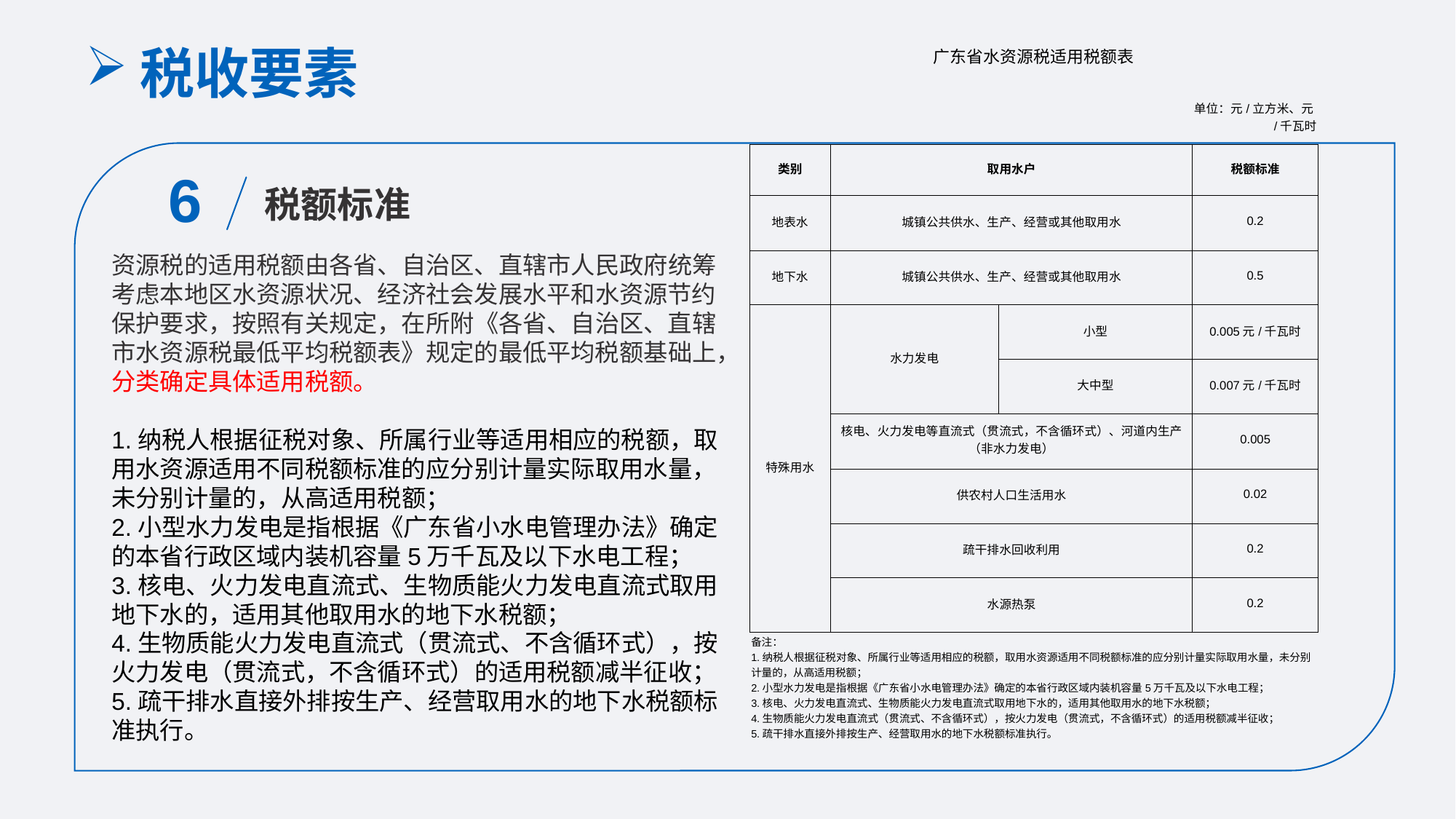

| 广东省水资源税适用税额表 |  |  |  |
| --- | --- | --- | --- |
|  |  |  | 单位：元/立方米、元/千瓦时 |
| 类别 | 取用水户 |  | 税额标准 |
| 地表水 | 城镇公共供水、生产、经营或其他取用水 |  | 0.2 |
| 地下水 | 城镇公共供水、生产、经营或其他取用水 |  | 0.5 |
| 特殊用水 | 水力发电 | 小型 | 0.005元/千瓦时 |
|  |  | 大中型 | 0.007元/千瓦时 |
|  | 核电、火力发电等直流式（贯流式，不含循环式）、河道内生产（非水力发电） |  | 0.005 |
|  | 供农村人口生活用水 |  | 0.02 |
|  | 疏干排水回收利用 |  | 0.2 |
|  | 水源热泵 |  | 0.2 |
| 备注： 1.纳税人根据征税对象、所属行业等适用相应的税额，取用水资源适用不同税额标准的应分别计量实际取用水量，未分别计量的，从高适用税额； 2.小型水力发电是指根据《广东省小水电管理办法》确定的本省行政区域内装机容量5万千瓦及以下水电工程； 3.核电、火力发电直流式、生物质能火力发电直流式取用地下水的，适用其他取用水的地下水税额； 4.生物质能火力发电直流式（贯流式、不含循环式），按火力发电（贯流式，不含循环式）的适用税额减半征收； 5.疏干排水直接外排按生产、经营取用水的地下水税额标准执行。 |  |  |  |
税收要素

6
税额标准
资源税的适用税额由各省、自治区、直辖市人民政府统筹考虑本地区水资源状况、经济社会发展水平和水资源节约保护要求，按照有关规定，在所附《各省、自治区、直辖市水资源税最低平均税额表》规定的最低平均税额基础上，分类确定具体适用税额。

1.纳税人根据征税对象、所属行业等适用相应的税额，取用水资源适用不同税额标准的应分别计量实际取用水量，未分别计量的，从高适用税额；
2.小型水力发电是指根据《广东省小水电管理办法》确定的本省行政区域内装机容量5万千瓦及以下水电工程；
3.核电、火力发电直流式、生物质能火力发电直流式取用地下水的，适用其他取用水的地下水税额；
4.生物质能火力发电直流式（贯流式、不含循环式），按火力发电（贯流式，不含循环式）的适用税额减半征收；
5.疏干排水直接外排按生产、经营取用水的地下水税额标准执行。